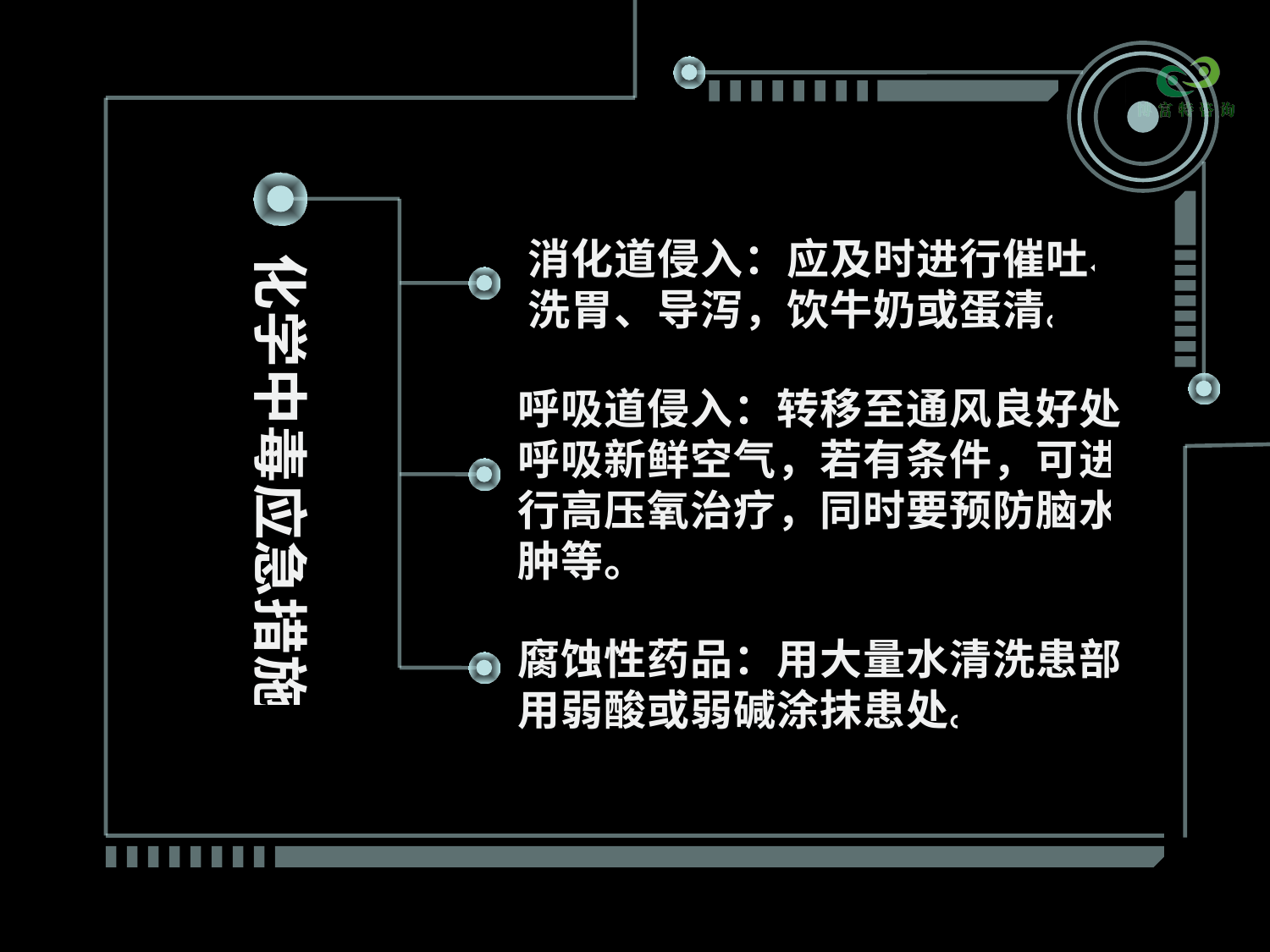

化学中毒应急措施

消化道侵入：应及时进行催吐、洗胃、导泻，饮牛奶或蛋清。

呼吸道侵入：转移至通风良好处，呼吸新鲜空气，若有条件，可进行高压氧治疗，同时要预防脑水肿等。

腐蚀性药品：用大量水清洗患部，用弱酸或弱碱涂抹患处。